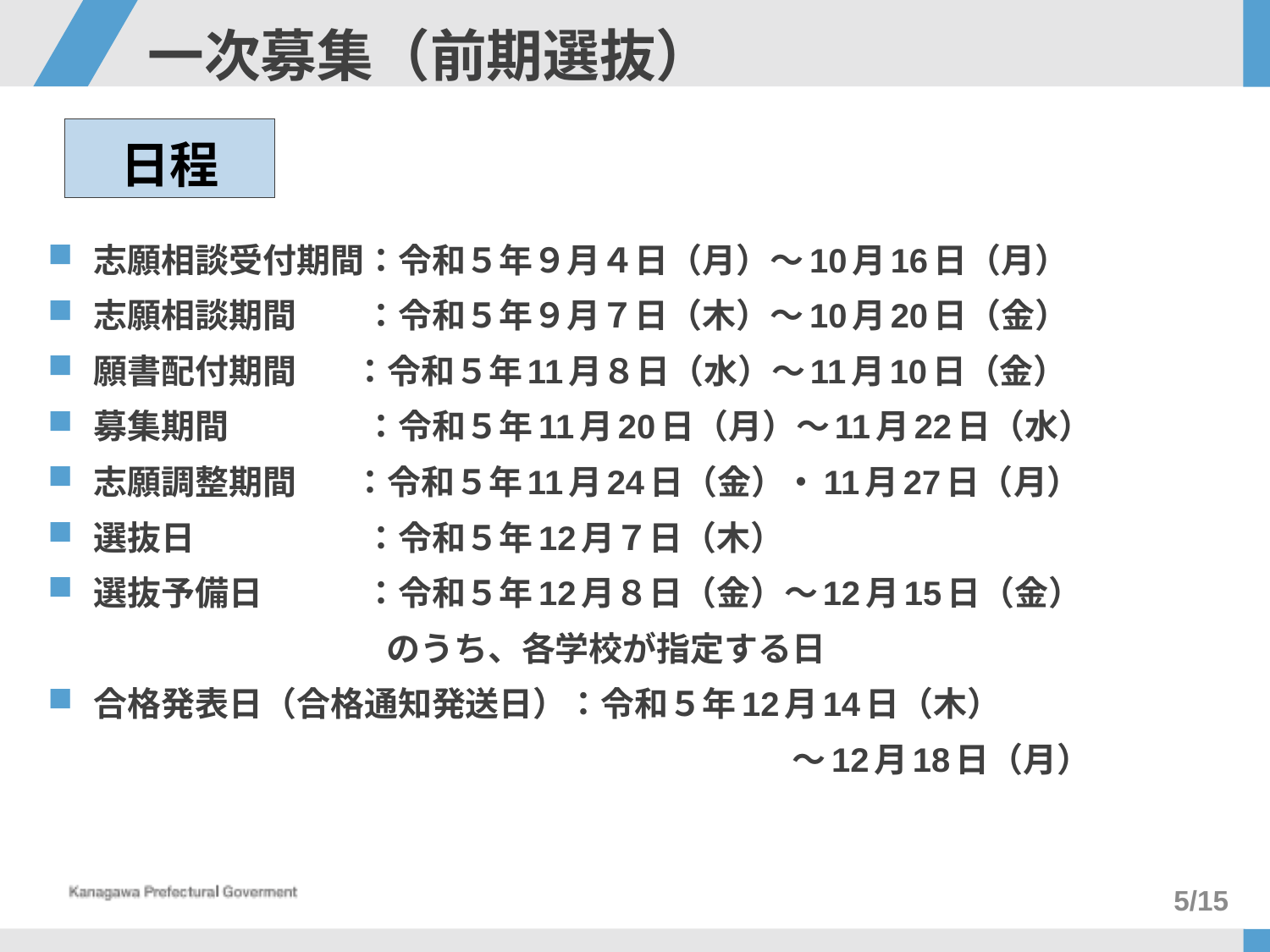

# 一次募集（前期選抜）
日程
志願相談受付期間：令和５年９月４日（月）～10月16日（月）
志願相談期間　　：令和５年９月７日（木）～10月20日（金）
願書配付期間  　 ：令和５年11月８日（水）～11月10日（金）
募集期間　　　　：令和５年11月20日（月）～11月22日（水）
志願調整期間　   ：令和５年11月24日（金）・11月27日（月）
選抜日　　　　　：令和５年12月７日（木）
選抜予備日　　　：令和５年12月８日（金）～12月15日（金）
　　　　　　　　　　のうち、各学校が指定する日
合格発表日（合格通知発送日）：令和５年12月14日（木）
　　　　　　　　　　　　　　　　　　　　　　～12月18日（月）
5/15